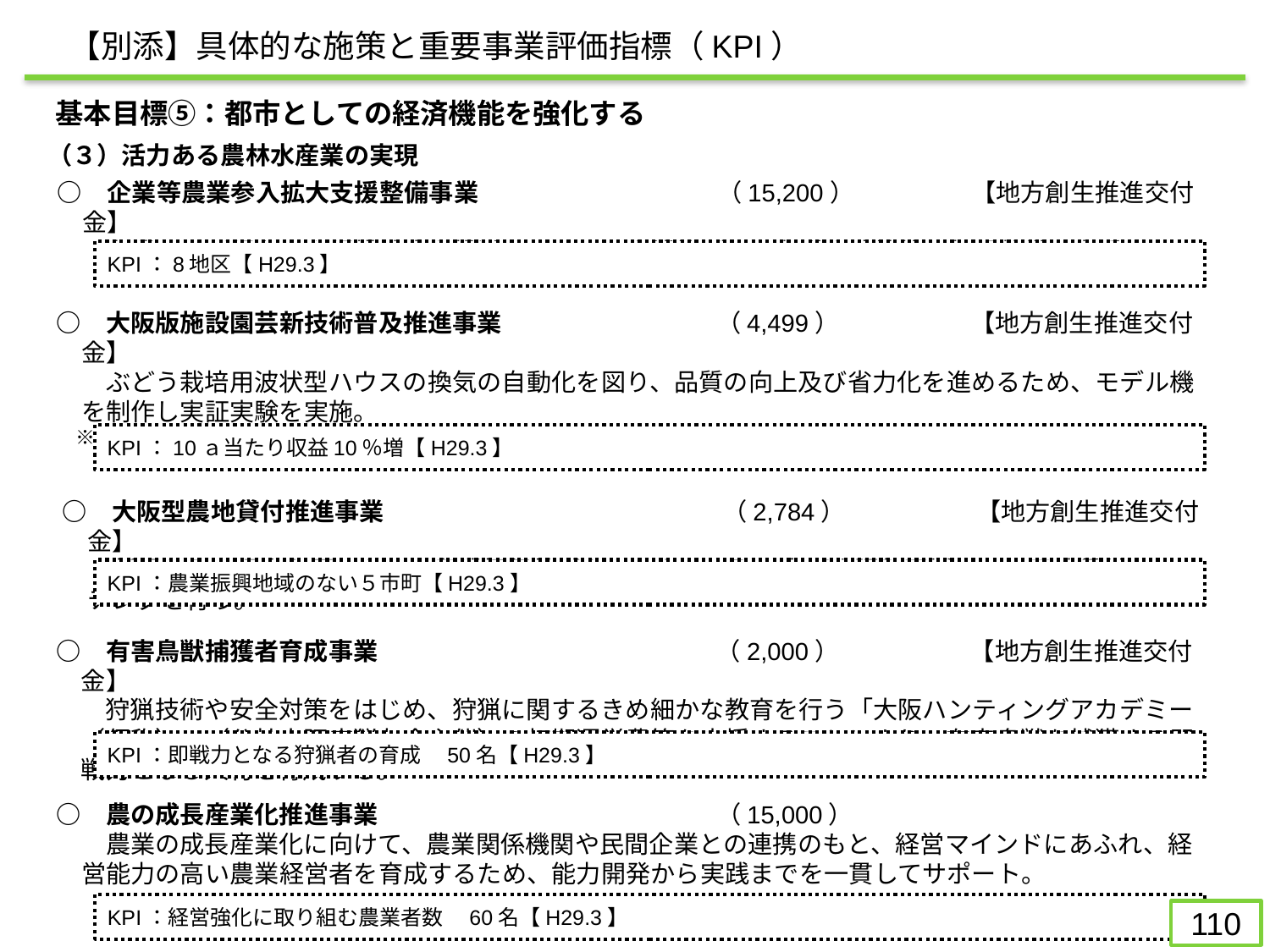

【別添】具体的な施策と重要事業評価指標（KPI）
　基本目標⑤：都市としての経済機能を強化する
（３）活力ある農林水産業の実現
○	　企業等農業参入拡大支援整備事業		（15,200）	【地方創生推進交付金】
　　農業への新規参入や規模拡大を推進するため、企業等が行う農道や農地等の基盤整備を支援。
KPI：8地区【H29.3】
○	　大阪版施設園芸新技術普及推進事業		（4,499）		【地方創生推進交付金】
　　ぶどう栽培用波状型ハウスの換気の自動化を図り、品質の向上及び省力化を進めるため、モデル機を制作し実証実験を実施。
　※　地方創生先行型交付金継続事業
KPI：10ａ当たり収益10％増【H29.3】
○	　大阪型農地貸付推進事業			（2,784）		【地方創生推進交付金】
　　新規参入の促進を図るため、農業振興地域を有しない市町の市街化調整区域内での農地賃借のマッチングを行う。
KPI：農業振興地域のない５市町【H29.3】
○	　有害鳥獣捕獲者育成事業			（2,000）		【地方創生推進交付金】
　　狩猟技術や安全対策をはじめ、狩猟に関するきめ細かな教育を行う「大阪ハンティングアカデミー（仮称）」（公社大阪府猟友会主催）の初期運営費等を支援することにより、有害鳥獣を捕獲する即戦力となる人材を育成する。
KPI：即戦力となる狩猟者の育成　50名【H29.3】
○	　農の成長産業化推進事業			（15,000）
　　農業の成長産業化に向けて、農業関係機関や民間企業との連携のもと、経営マインドにあふれ、経営能力の高い農業経営者を育成するため、能力開発から実践までを一貫してサポート。
KPI：経営強化に取り組む農業者数　60名【H29.3】
110